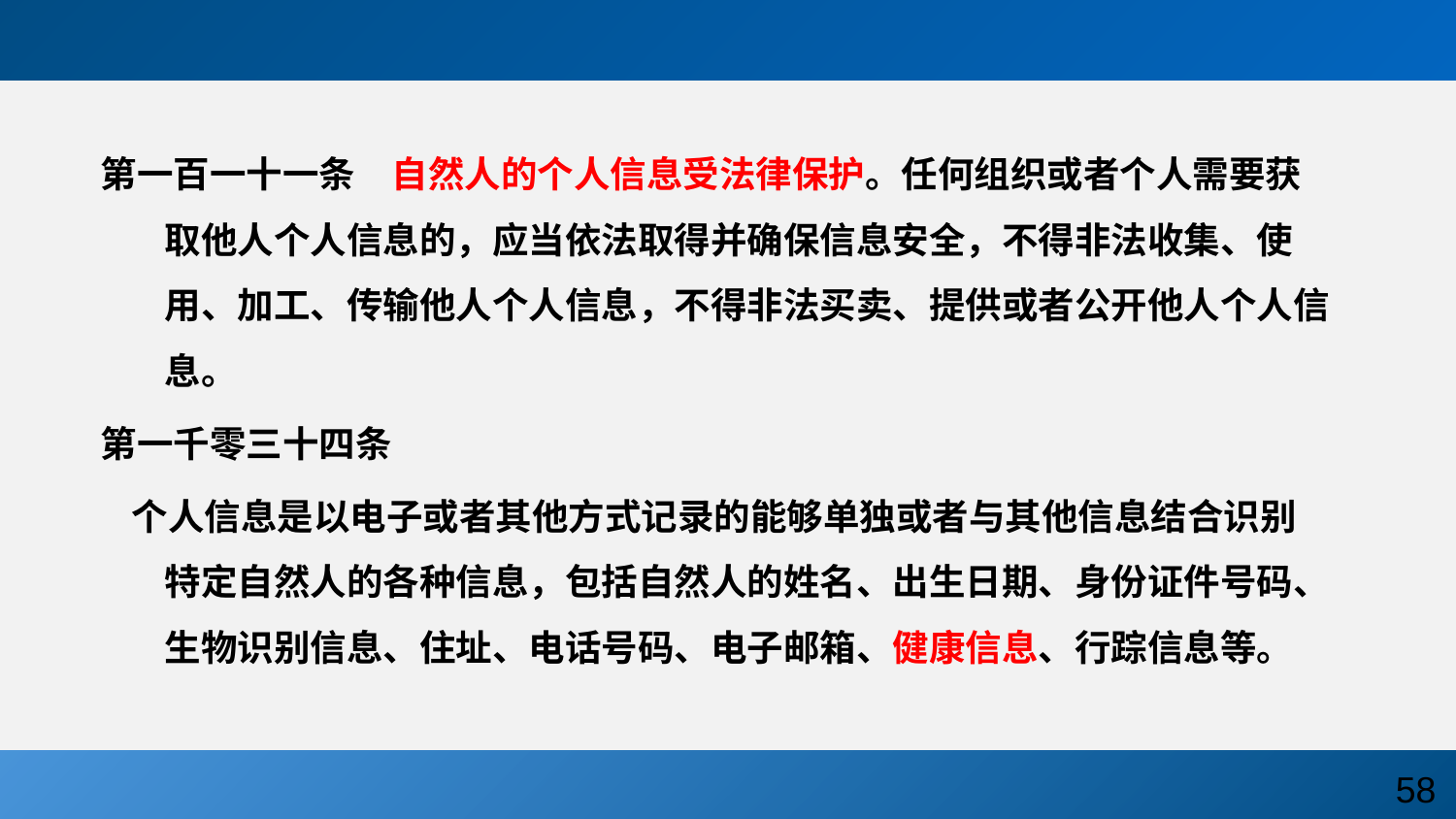

第一百一十一条  自然人的个人信息受法律保护。任何组织或者个人需要获取他人个人信息的，应当依法取得并确保信息安全，不得非法收集、使用、加工、传输他人个人信息，不得非法买卖、提供或者公开他人个人信息。
第一千零三十四条
   个人信息是以电子或者其他方式记录的能够单独或者与其他信息结合识别特定自然人的各种信息，包括自然人的姓名、出生日期、身份证件号码、生物识别信息、住址、电话号码、电子邮箱、健康信息、行踪信息等。

58